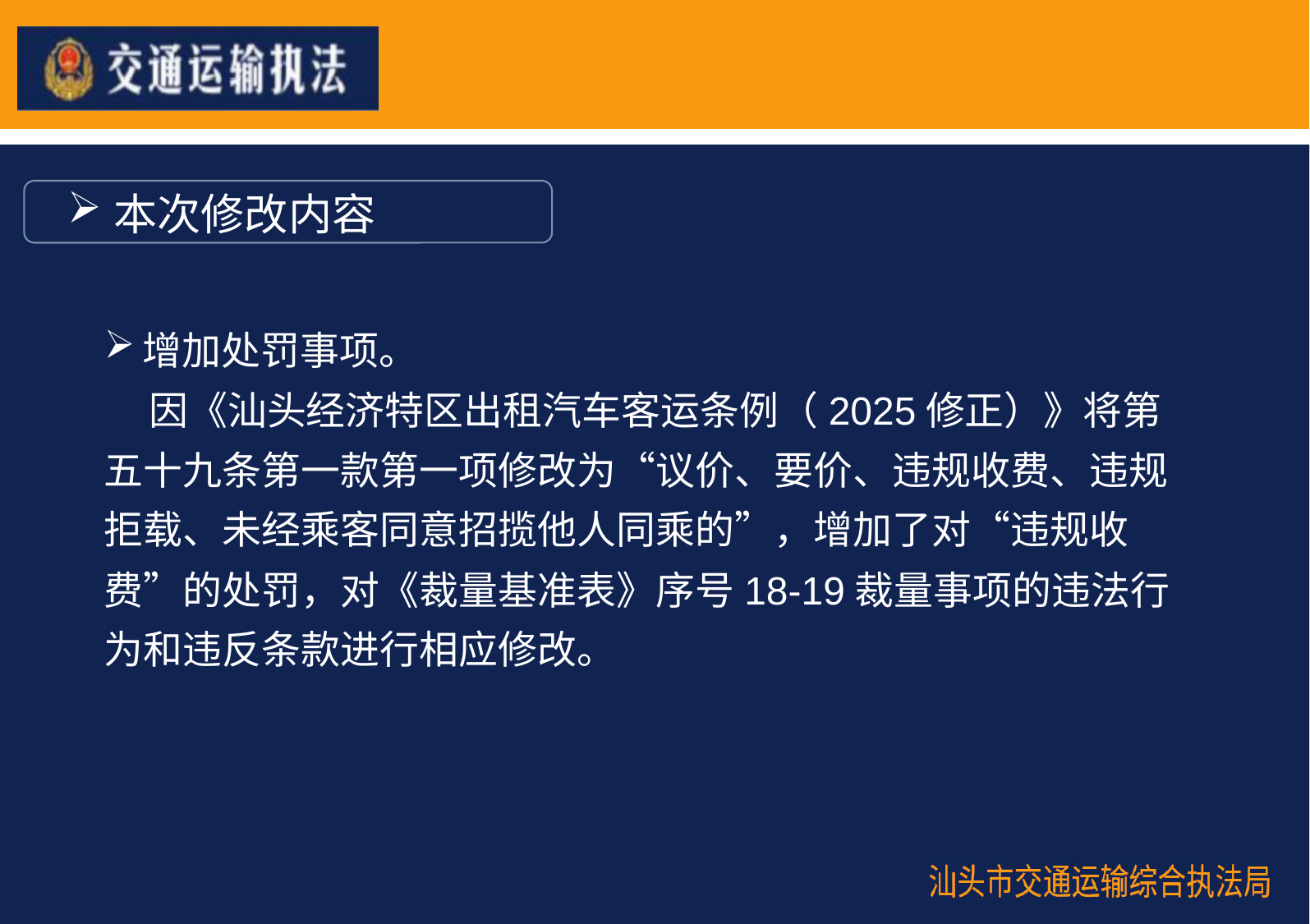

本次修改内容

增加处罚事项。
    因《汕头经济特区出租汽车客运条例（2025修正）》将第五十九条第一款第一项修改为“议价、要价、违规收费、违规拒载、未经乘客同意招揽他人同乘的”，增加了对“违规收费”的处罚，对《裁量基准表》序号18-19裁量事项的违法行为和违反条款进行相应修改。